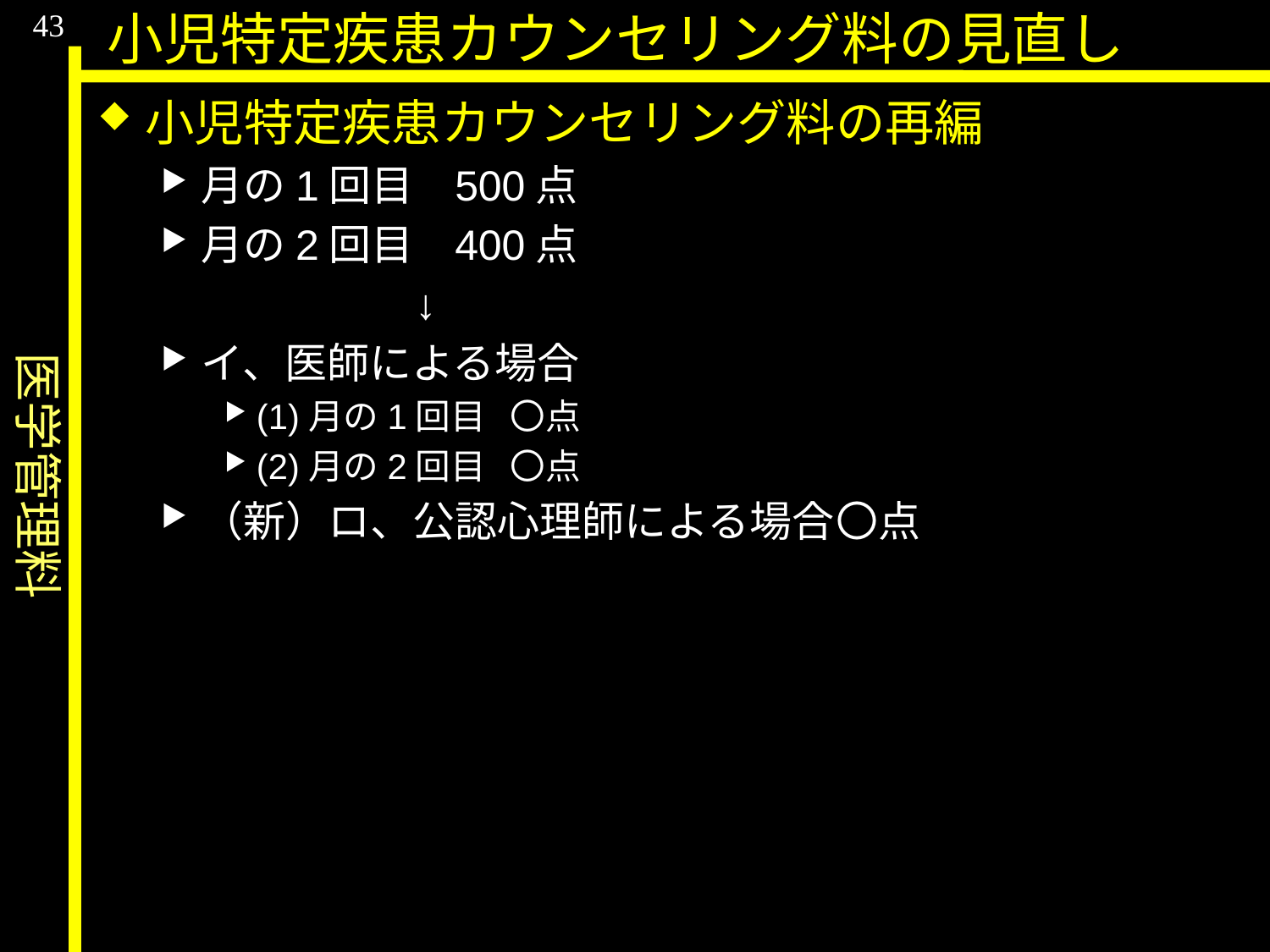

医学管理料
43
小児特定疾患カウンセリング料の見直し

小児特定疾患カウンセリング料の再編
月の1回目	500点
月の2回目	400点
		↓
イ、医師による場合
(1)月の1回目	〇点
(2)月の2回目	〇点
（新）ロ、公認心理師による場合	〇点